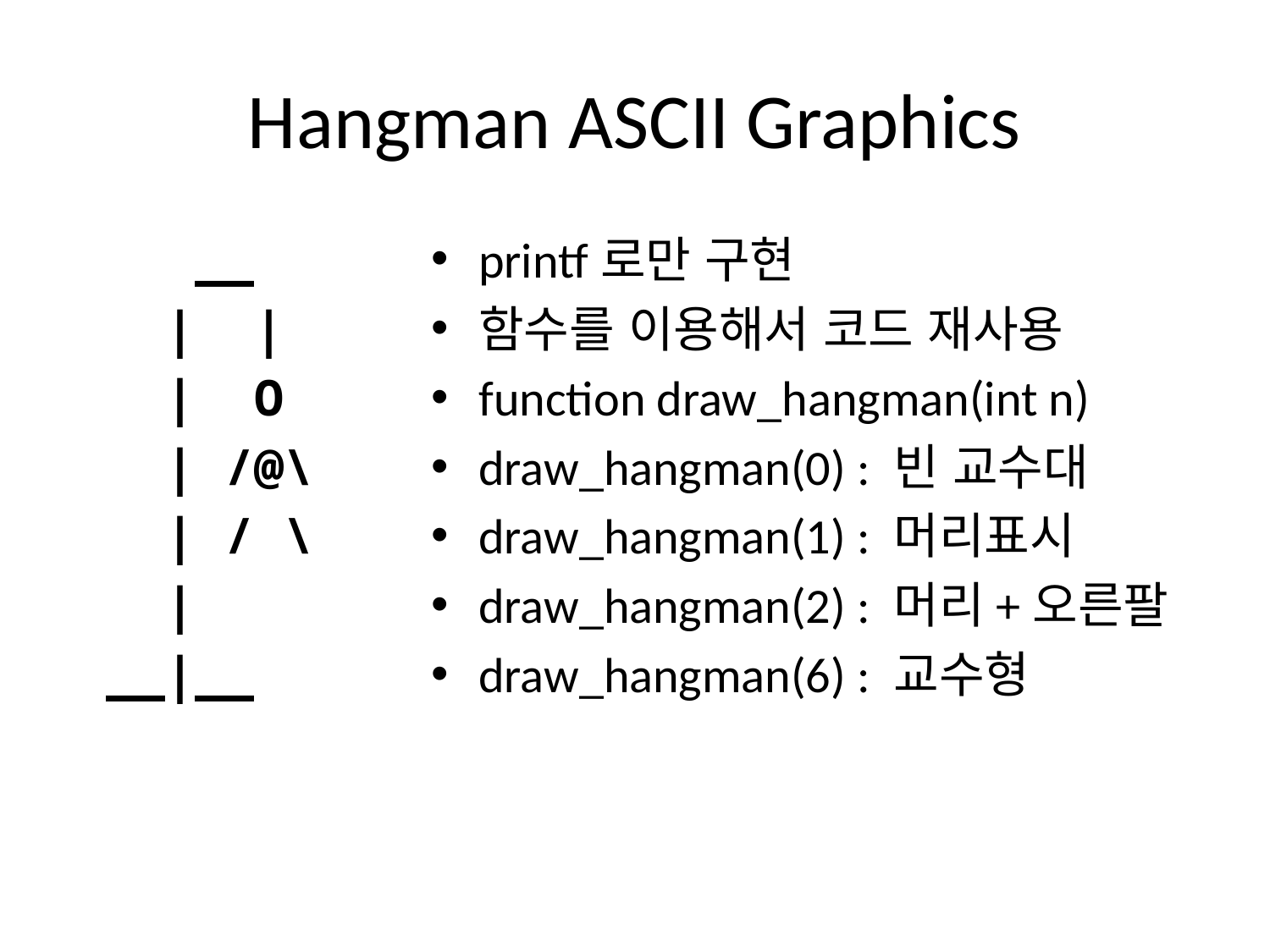

# Hangman ASCII Graphics
    __
   |  |
   |  O
   | /@\
   | / \
   |
 __|__
printf로만 구현
함수를 이용해서 코드 재사용
function draw_hangman(int n)
draw_hangman(0) : 빈 교수대
draw_hangman(1) : 머리표시
draw_hangman(2) : 머리+오른팔
draw_hangman(6) : 교수형